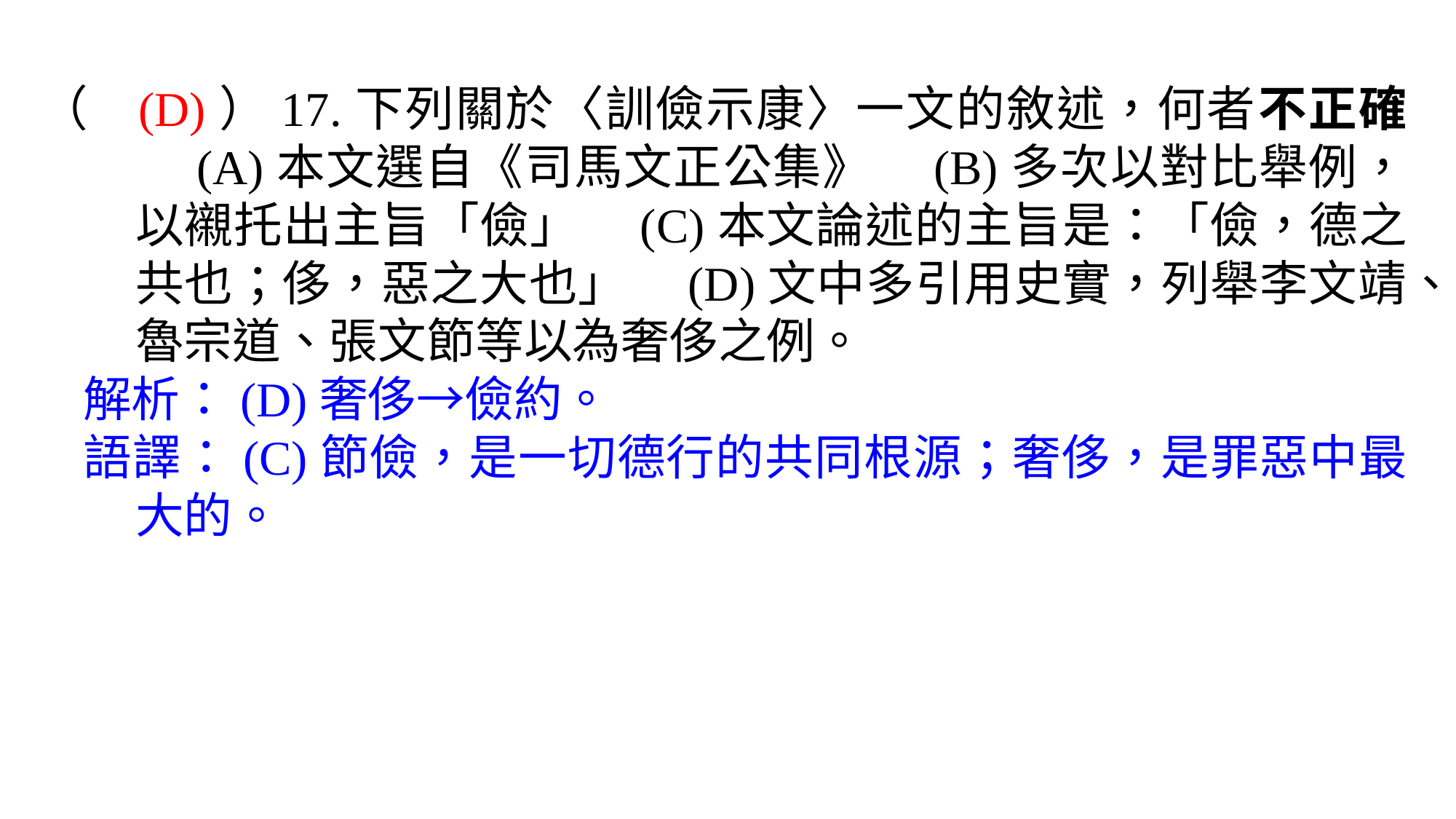

（	(D)）17.下列關於〈訓儉示康〉一文的敘述，何者不正確　(A)本文選自《司馬文正公集》　(B)多次以對比舉例，以襯托出主旨「儉」　(C)本文論述的主旨是：「儉，德之共也；侈，惡之大也」　(D)文中多引用史實，列舉李文靖、魯宗道、張文節等以為奢侈之例。
解析：(D)奢侈→儉約。
語譯：(C)節儉，是一切德行的共同根源；奢侈，是罪惡中最大的。